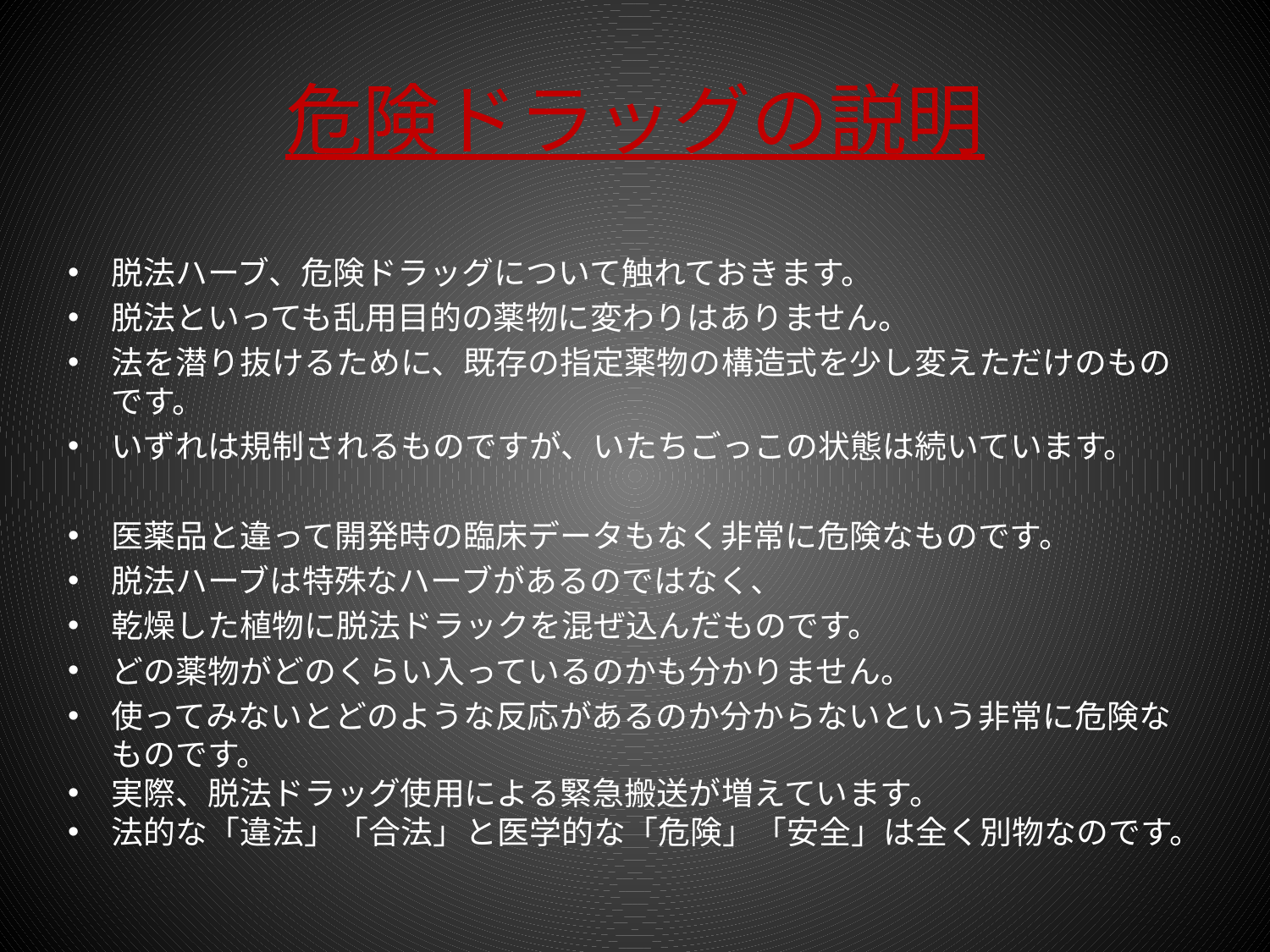

# 危険ドラッグの説明
脱法ハーブ、危険ドラッグについて触れておきます。
脱法といっても乱用目的の薬物に変わりはありません。
法を潜り抜けるために、既存の指定薬物の構造式を少し変えただけのものです。
いずれは規制されるものですが、いたちごっこの状態は続いています。

医薬品と違って開発時の臨床データもなく非常に危険なものです。
脱法ハーブは特殊なハーブがあるのではなく、
乾燥した植物に脱法ドラックを混ぜ込んだものです。
どの薬物がどのくらい入っているのかも分かりません。
使ってみないとどのような反応があるのか分からないという非常に危険なものです。
実際、脱法ドラッグ使用による緊急搬送が増えています。
法的な「違法」「合法」と医学的な「危険」「安全」は全く別物なのです。